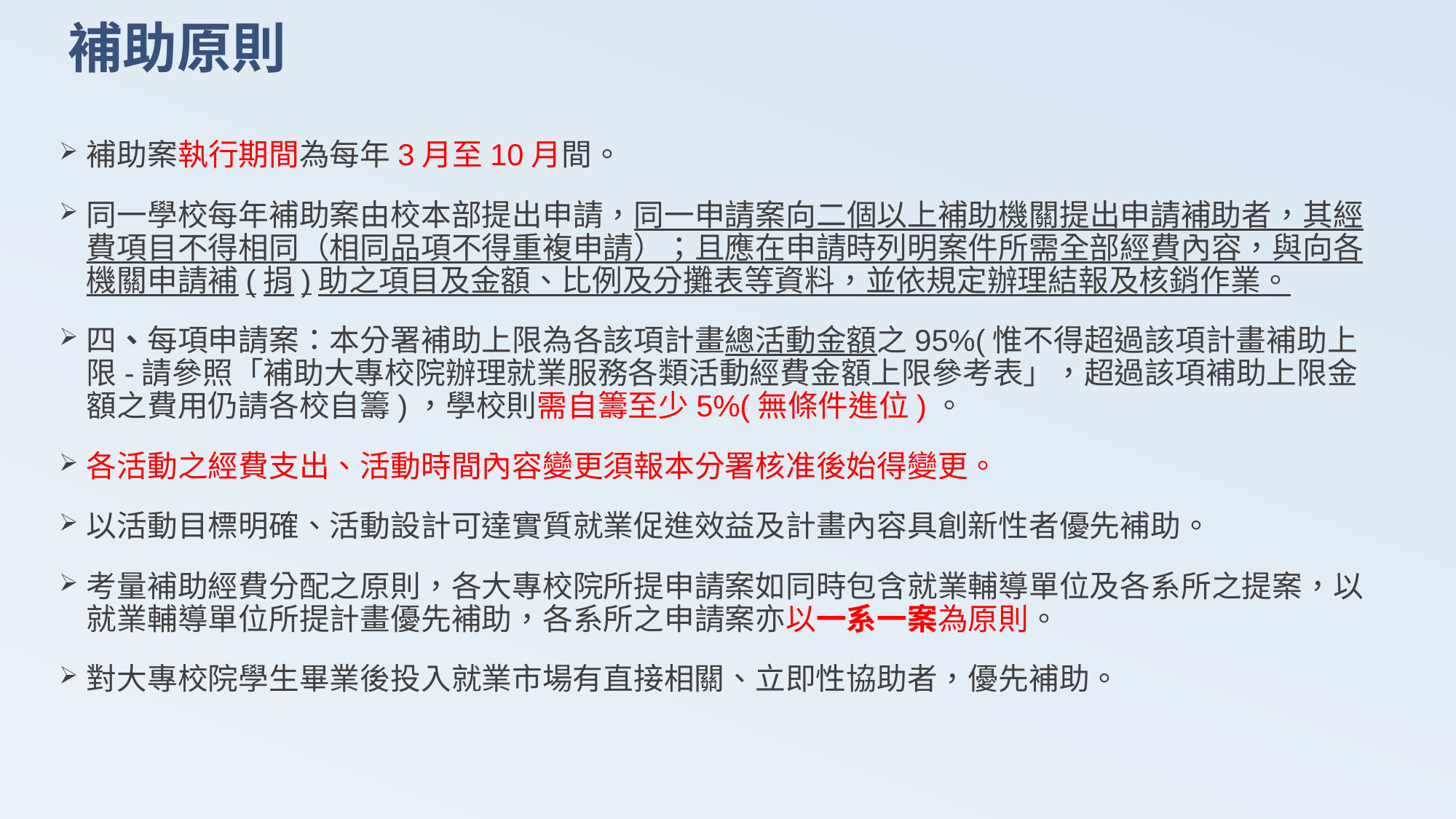

# 補助原則
補助案執行期間為每年3月至10月間。
同一學校每年補助案由校本部提出申請，同一申請案向二個以上補助機關提出申請補助者，其經費項目不得相同（相同品項不得重複申請）；且應在申請時列明案件所需全部經費內容，與向各機關申請補(捐)助之項目及金額、比例及分攤表等資料，並依規定辦理結報及核銷作業。
四、每項申請案：本分署補助上限為各該項計畫總活動金額之95%(惟不得超過該項計畫補助上限-請參照「補助大專校院辦理就業服務各類活動經費金額上限參考表」，超過該項補助上限金額之費用仍請各校自籌)，學校則需自籌至少5%(無條件進位)。
各活動之經費支出、活動時間內容變更須報本分署核准後始得變更。
以活動目標明確、活動設計可達實質就業促進效益及計畫內容具創新性者優先補助。
考量補助經費分配之原則，各大專校院所提申請案如同時包含就業輔導單位及各系所之提案，以就業輔導單位所提計畫優先補助，各系所之申請案亦以一系一案為原則。
對大專校院學生畢業後投入就業市場有直接相關、立即性協助者，優先補助。